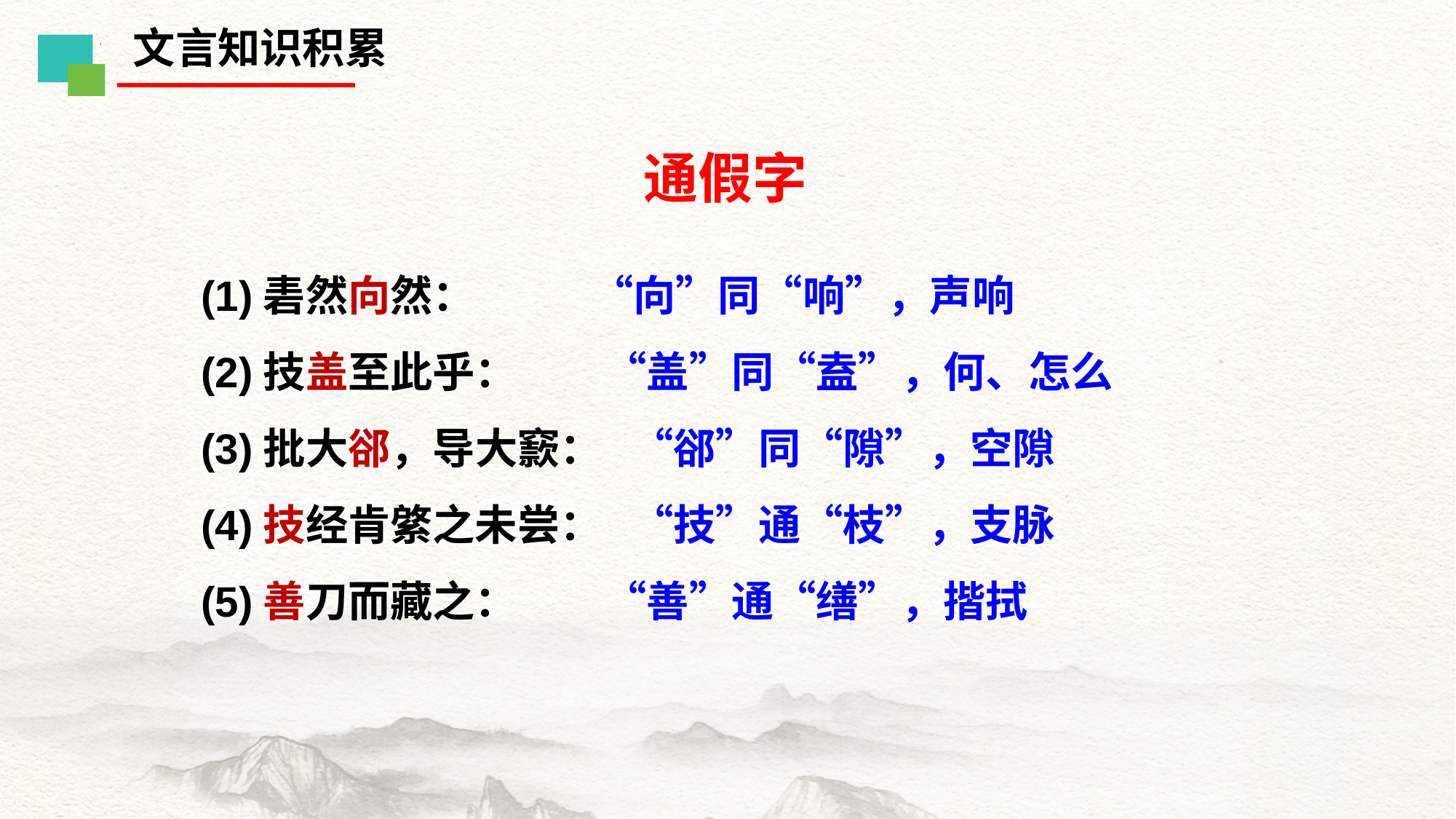

文言知识积累

通假字
(1)砉然向然：            “向”同“响”，声响
(2)技盖至此乎：         “盖”同“盍”，何、怎么
(3)批大郤，导大窾：   “郤”同“隙”，空隙
(4)技经肯綮之未尝：   “技”通“枝”，支脉
(5)善刀而藏之：         “善”通“缮”，揩拭